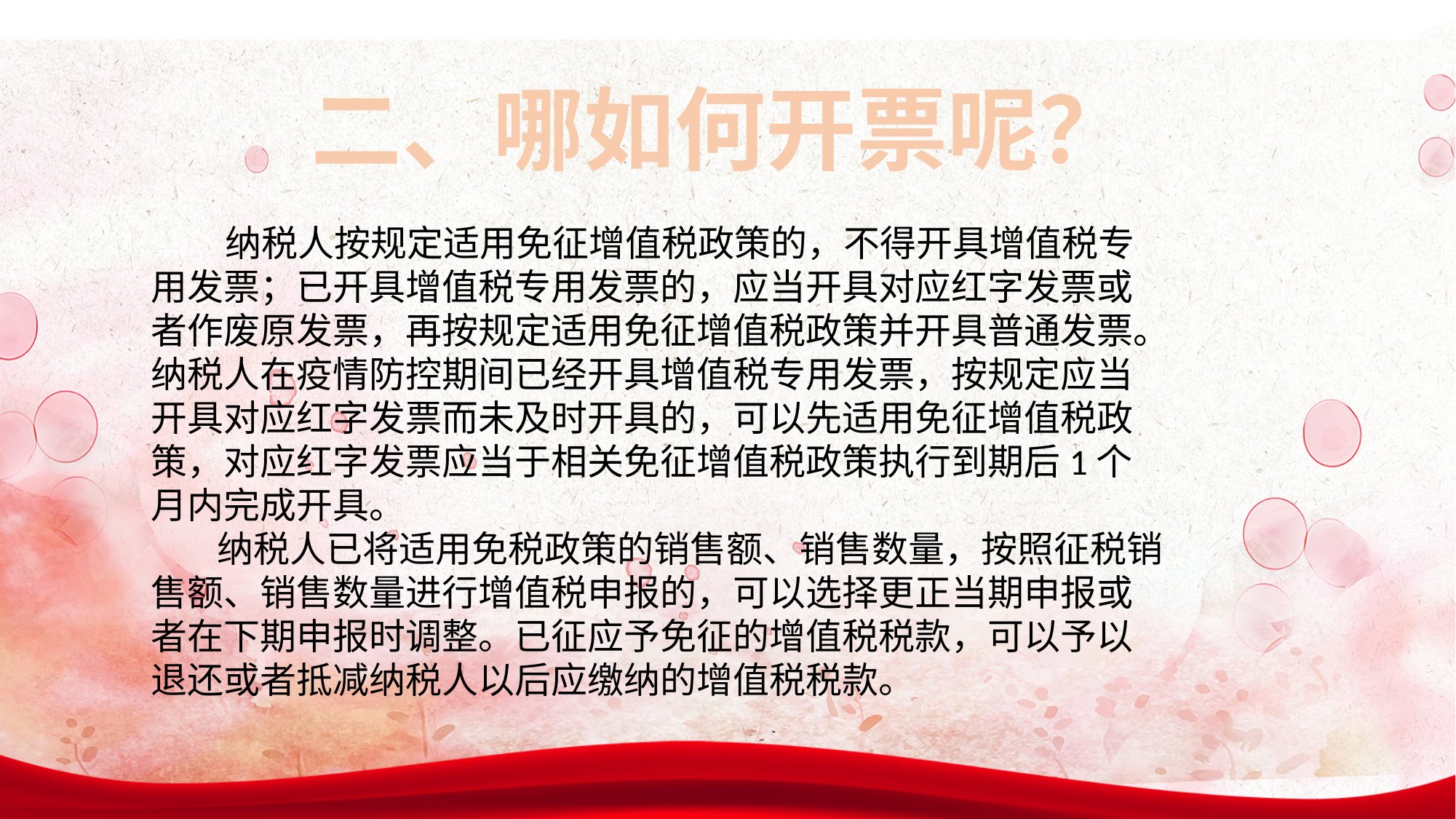

二、哪如何开票呢？
        纳税人按规定适用免征增值税政策的，不得开具增值税专用发票；已开具增值税专用发票的，应当开具对应红字发票或者作废原发票，再按规定适用免征增值税政策并开具普通发票。纳税人在疫情防控期间已经开具增值税专用发票，按规定应当开具对应红字发票而未及时开具的，可以先适用免征增值税政策，对应红字发票应当于相关免征增值税政策执行到期后1个月内完成开具。
       纳税人已将适用免税政策的销售额、销售数量，按照征税销售额、销售数量进行增值税申报的，可以选择更正当期申报或者在下期申报时调整。已征应予免征的增值税税款，可以予以退还或者抵减纳税人以后应缴纳的增值税税款。